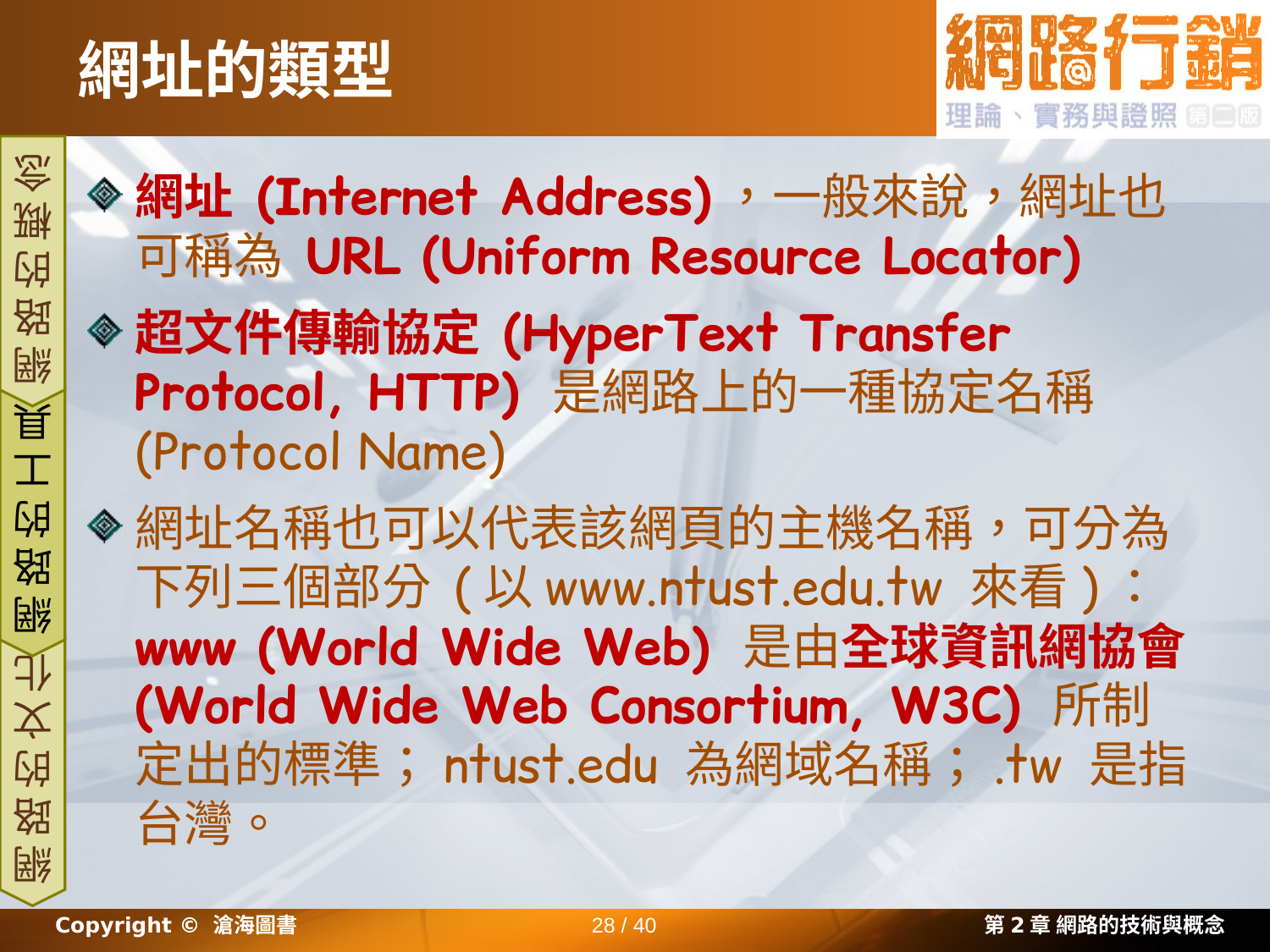

# 網址的類型
網址 (Internet Address)，一般來說，網址也可稱為 URL (Uniform Resource Locator)
超文件傳輸協定 (HyperText Transfer Protocol, HTTP) 是網路上的一種協定名稱 (Protocol Name)
網址名稱也可以代表該網頁的主機名稱，可分為下列三個部分 (以www.ntust.edu.tw 來看)：www (World Wide Web) 是由全球資訊網協會(World Wide Web Consortium, W3C) 所制定出的標準；ntust.edu 為網域名稱；.tw 是指台灣。
網路的概念
網路的工具
網路的文化
Copyright © 滄海圖書
28 / 40
第2章 網路的技術與概念